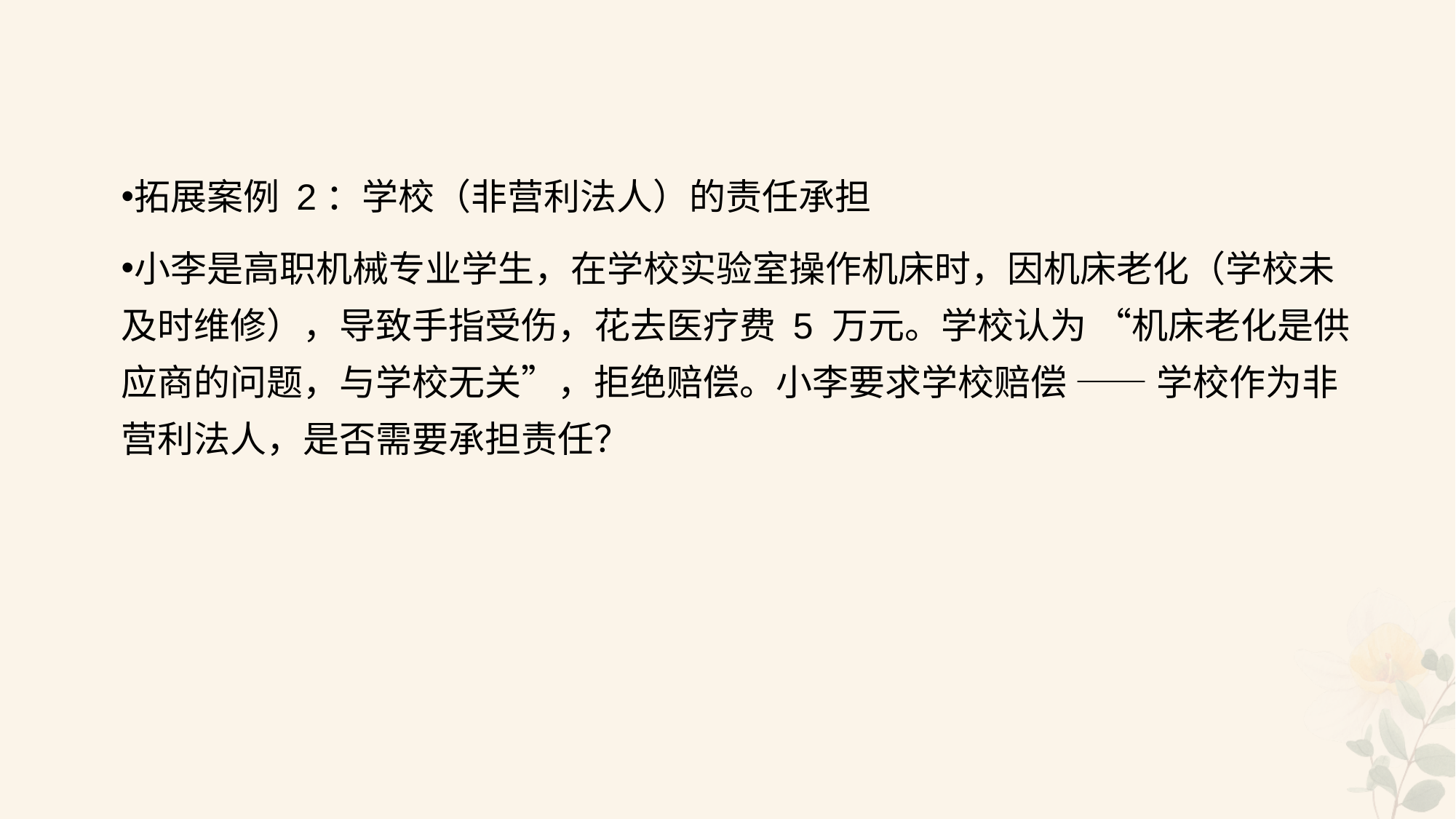

#
拓展案例 2：学校（非营利法人）的责任承担
小李是高职机械专业学生，在学校实验室操作机床时，因机床老化（学校未及时维修），导致手指受伤，花去医疗费 5 万元。学校认为 “机床老化是供应商的问题，与学校无关”，拒绝赔偿。小李要求学校赔偿 —— 学校作为非营利法人，是否需要承担责任？